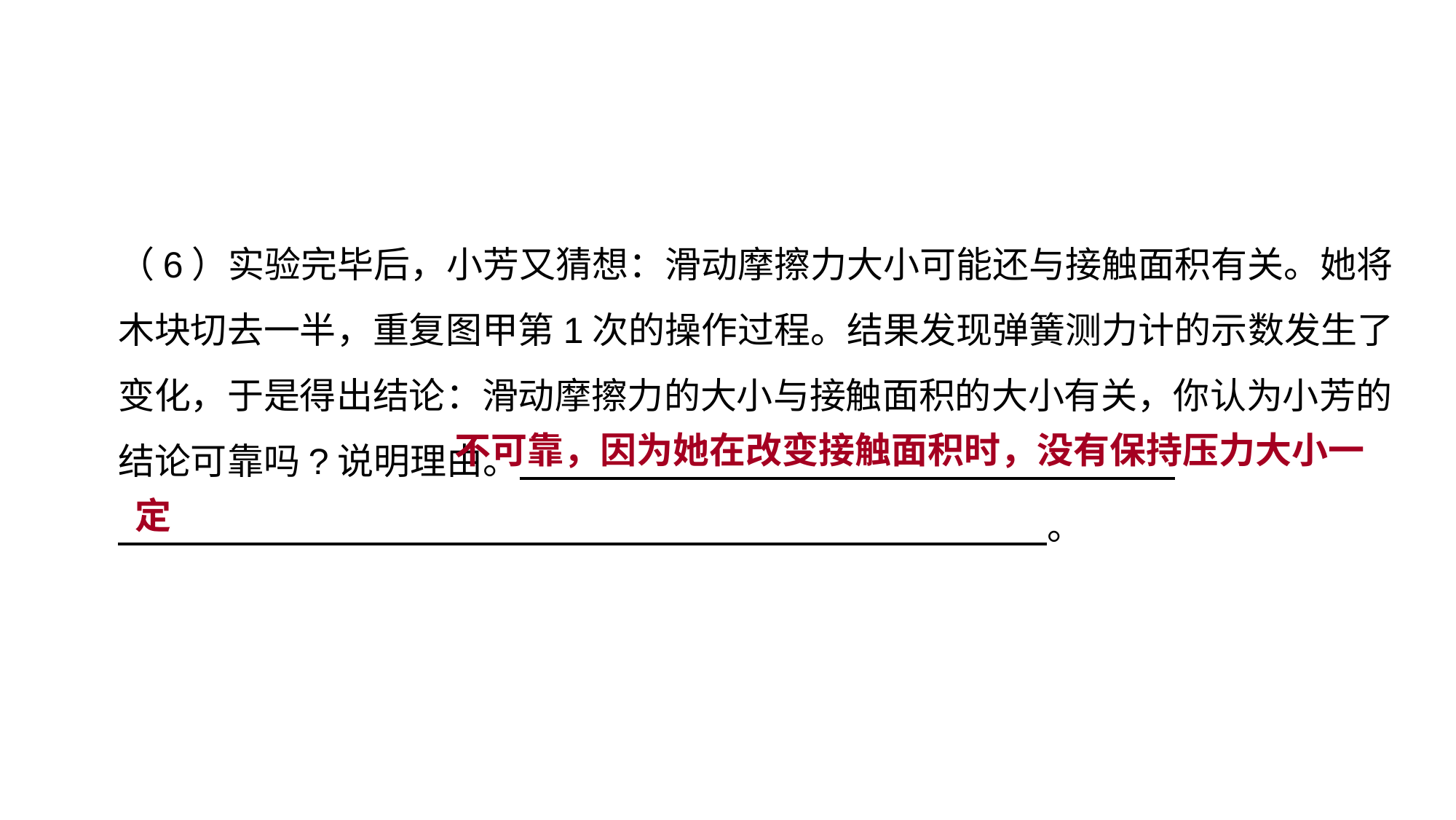

（6）实验完毕后，小芳又猜想：滑动摩擦力大小可能还与接触面积有关。她将木块切去一半，重复图甲第1次的操作过程。结果发现弹簧测力计的示数发生了变化，于是得出结论：滑动摩擦力的大小与接触面积的大小有关，你认为小芳的结论可靠吗?说明理由。
　                                                                                                             。
实验突破 素养提升
                                      不可靠，因为她在改变接触面积时，没有保持压力大小一定